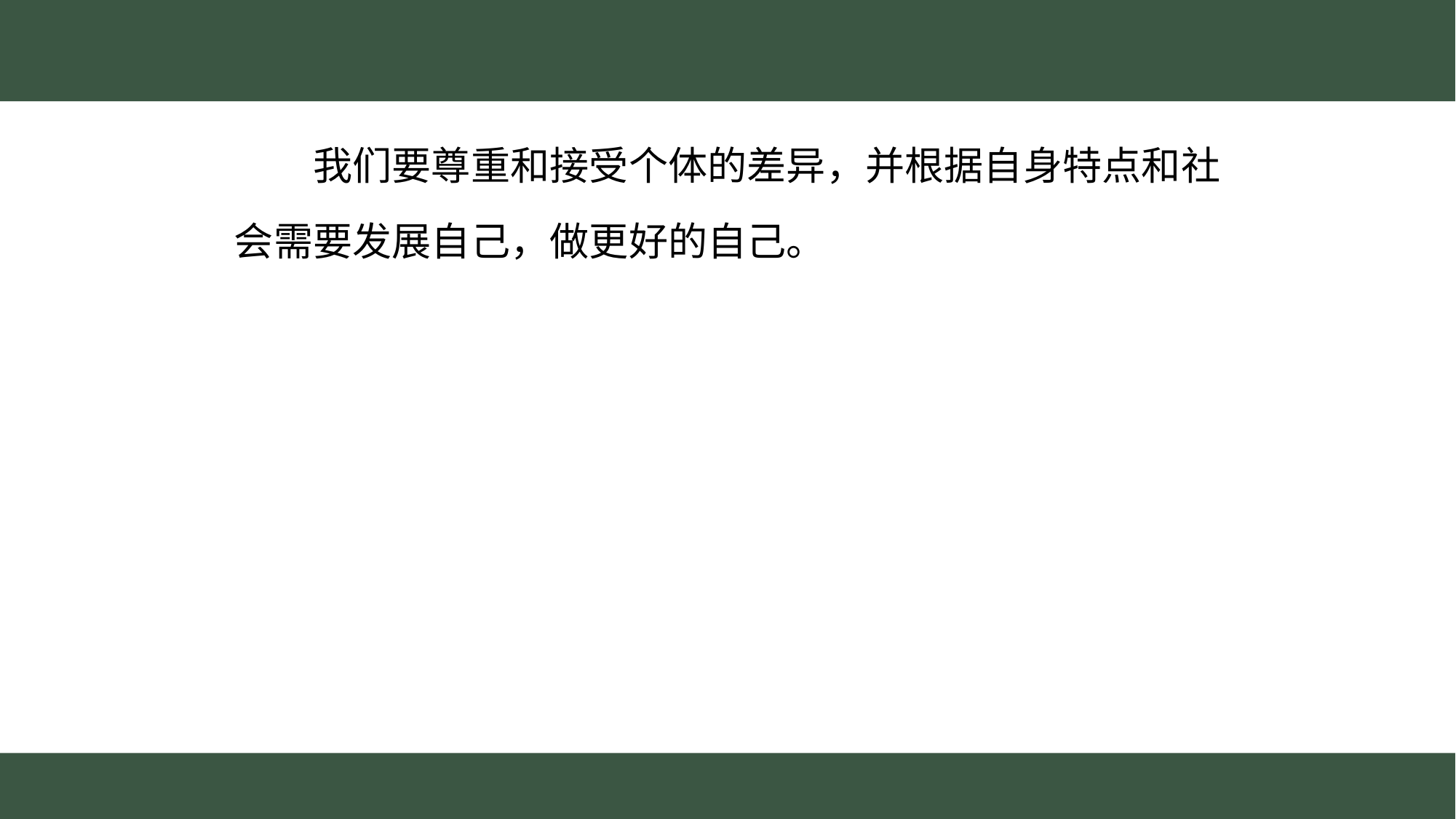

我们要尊重和接受个体的差异，并根据自身特点和社
会需要发展自己，做更好的自己。